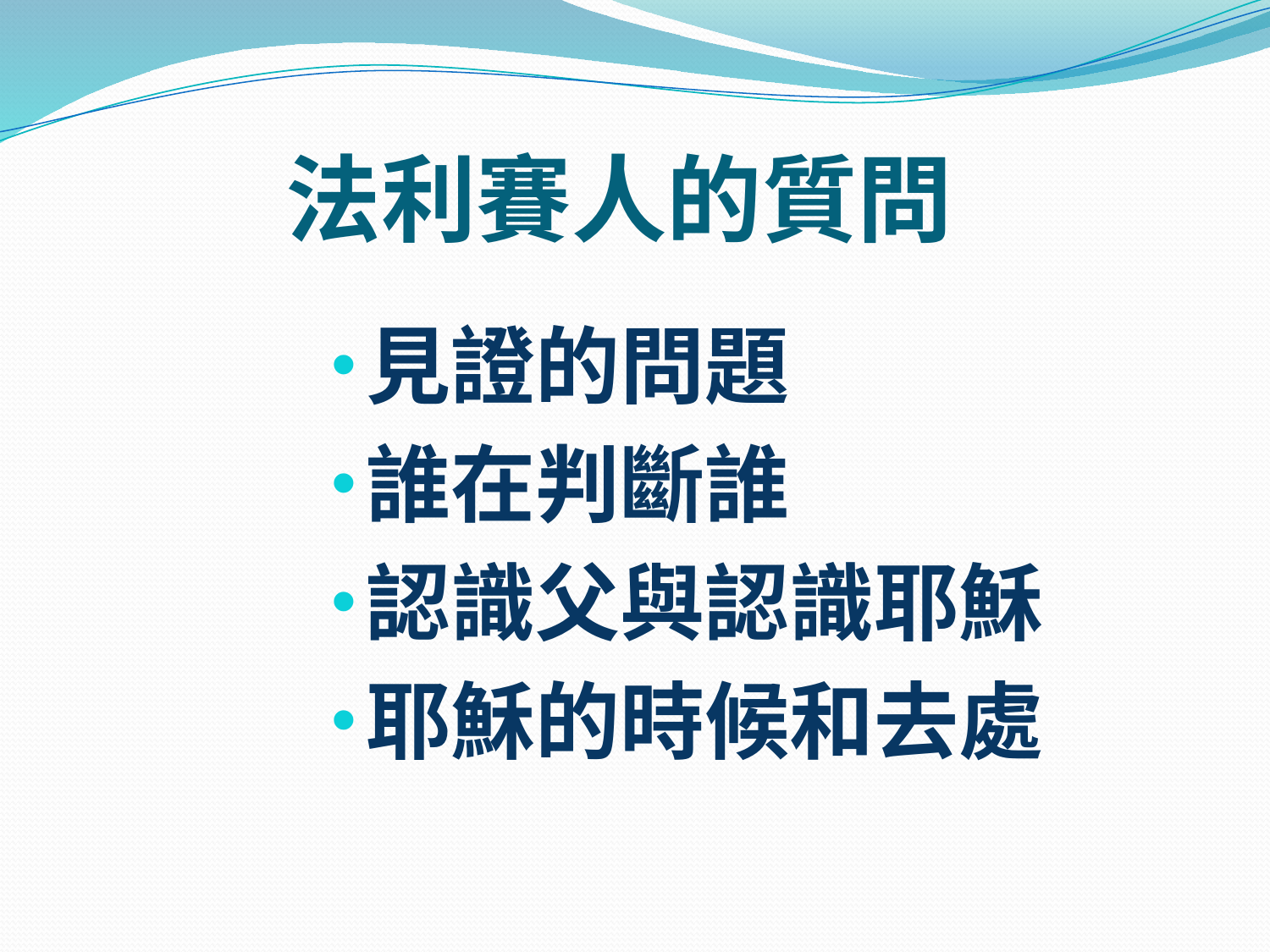

# 法利賽人的質問
見證的問題
誰在判斷誰
認識父與認識耶穌
耶穌的時候和去處